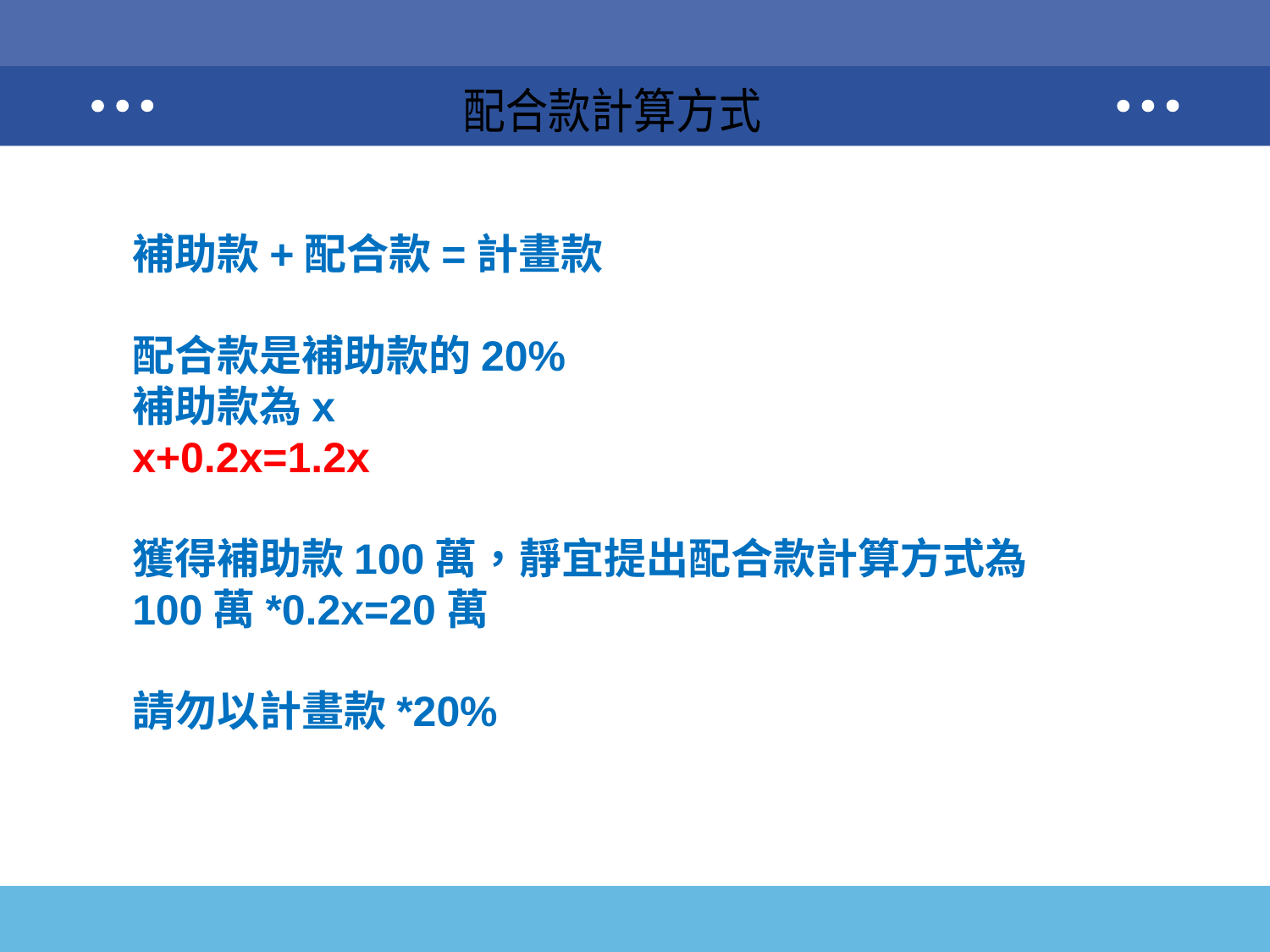

配合款計算方式

補助款+配合款=計畫款

配合款是補助款的20%
補助款為x
x+0.2x=1.2x

獲得補助款100萬，靜宜提出配合款計算方式為
100萬*0.2x=20萬

請勿以計畫款*20%